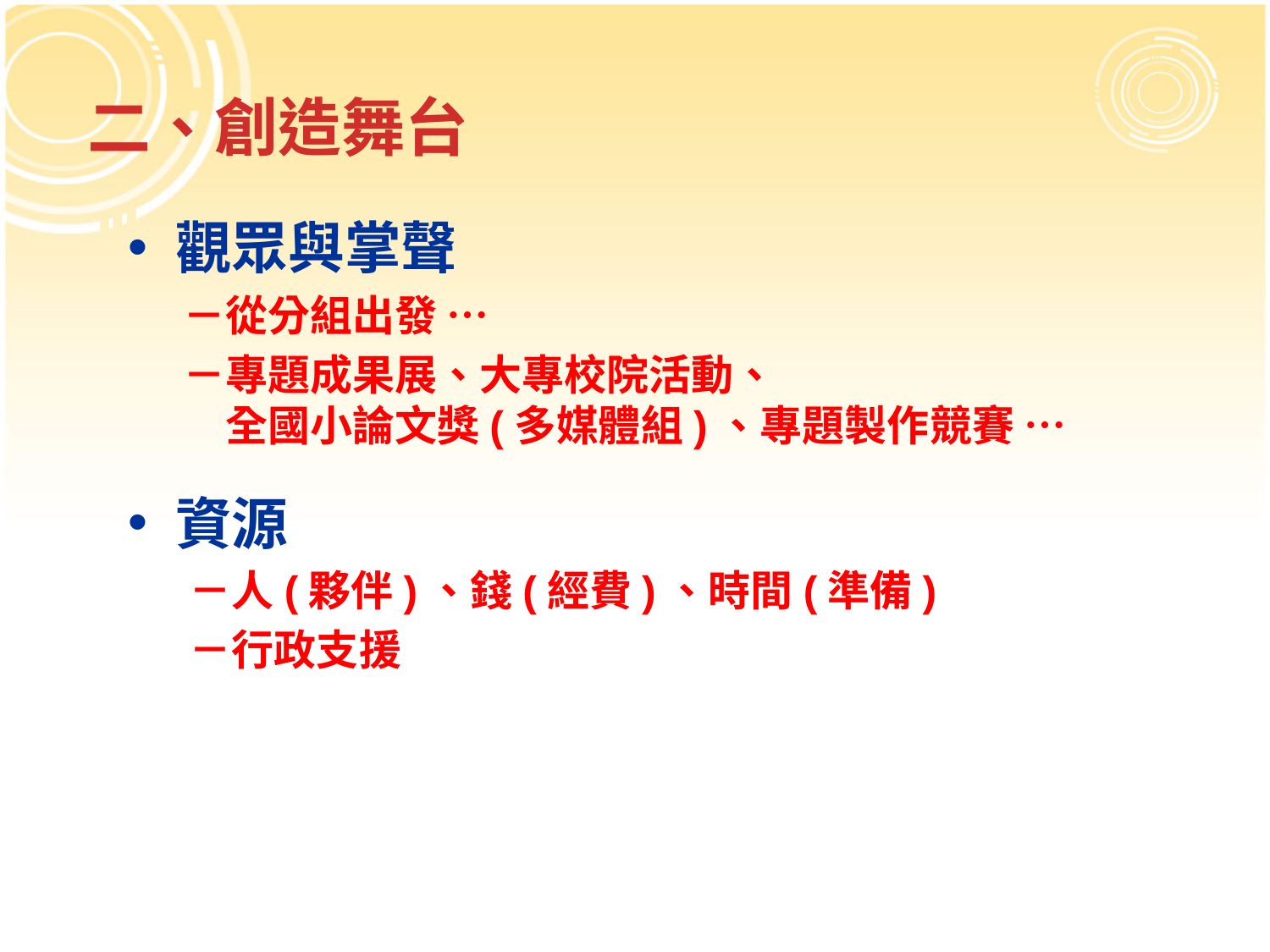

# 二、創造舞台
觀眾與掌聲
－從分組出發 …
－專題成果展、大專校院活動、
　全國小論文獎(多媒體組)、專題製作競賽 …

資源
－人(夥伴)、錢(經費)、時間(準備)
－行政支援